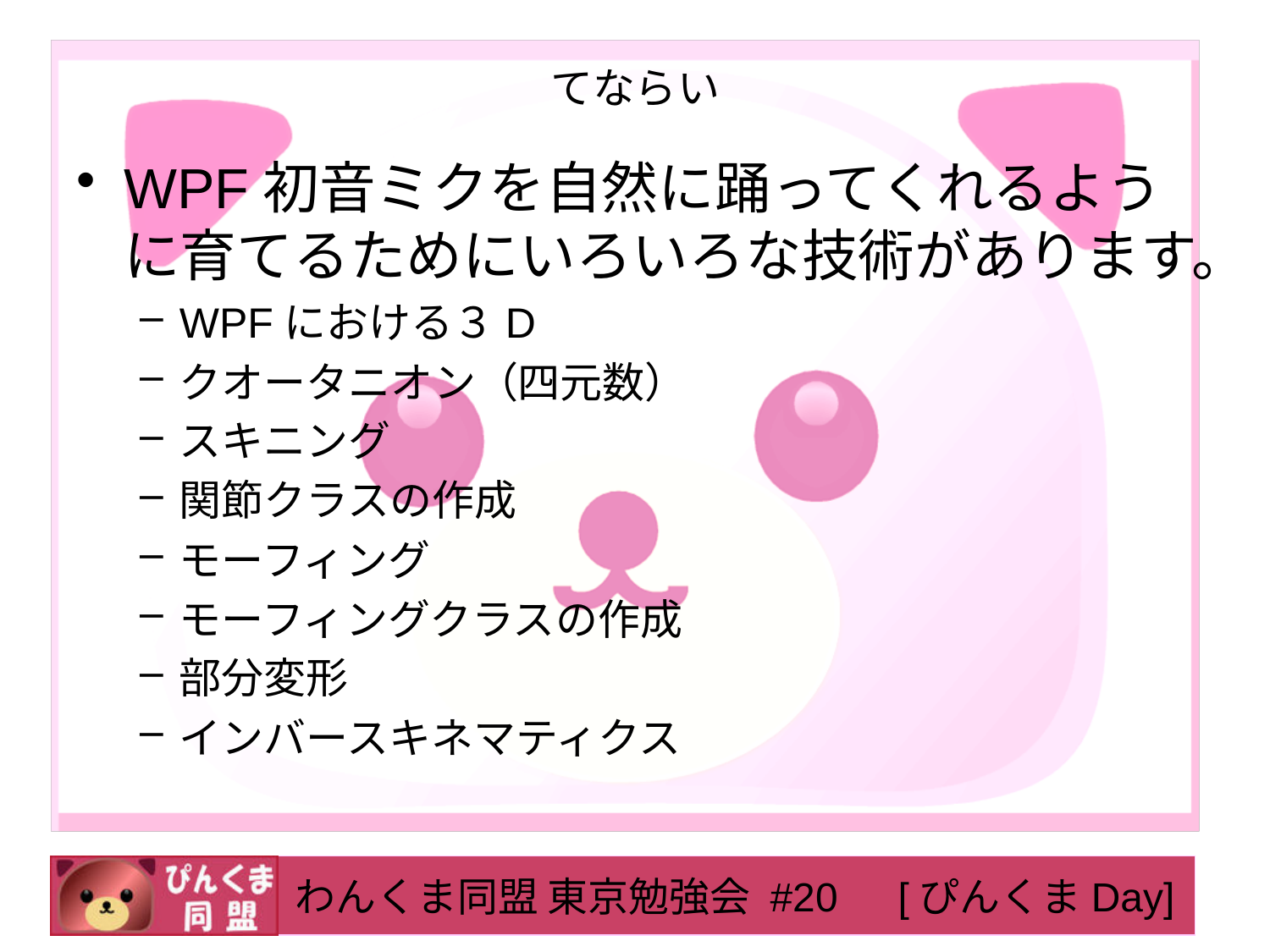

# てならい
WPF初音ミクを自然に踊ってくれるように育てるためにいろいろな技術があります。
WPFにおける３D
クオータニオン（四元数）
スキニング
関節クラスの作成
モーフィング
モーフィングクラスの作成
部分変形
インバースキネマティクス